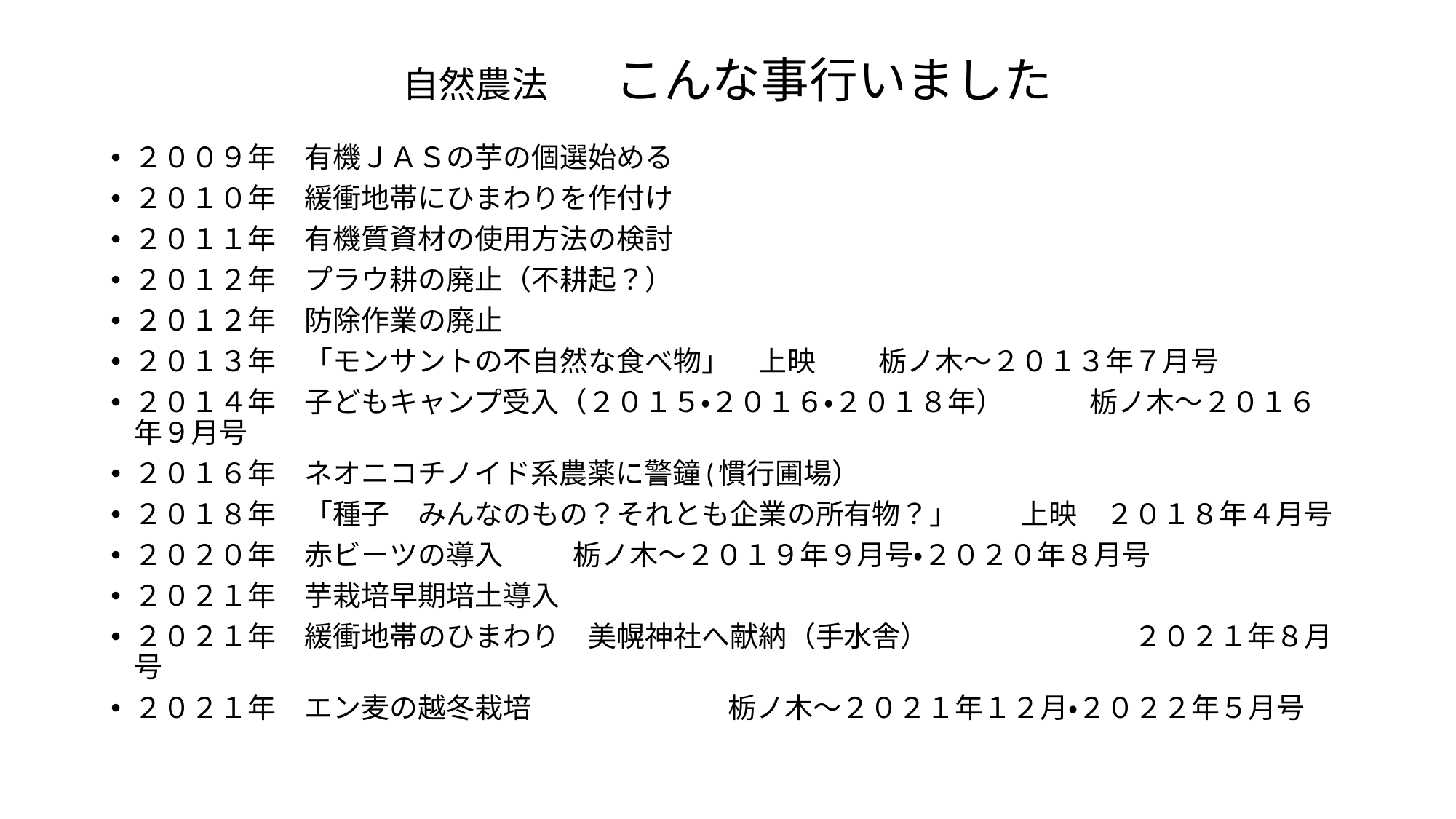

# 自然農法　こんな事行いました
２００９年　有機ＪＡＳの芋の個選始める
２０１０年　緩衝地帯にひまわりを作付け
２０１１年　有機質資材の使用方法の検討
２０１２年　プラウ耕の廃止（不耕起？）
２０１２年　防除作業の廃止
２０１３年　「モンサントの不自然な食べ物」　上映		  栃ノ木～２０１３年７月号
２０１４年　子どもキャンプ受入（２０１５・２０１６・２０１８年）　　　栃ノ木～２０１６年９月号
２０１６年　ネオニコチノイド系農薬に警鐘(慣行圃場）
２０１８年　「種子　みんなのもの？それとも企業の所有物？」　　 上映　２０１８年４月号
２０２０年　赤ビーツの導入			栃ノ木～２０１９年９月号・２０２０年８月号
２０２１年　芋栽培早期培土導入
２０２１年　緩衝地帯のひまわり　美幌神社へ献納（手水舎） 　　　　　　　２０２１年８月号
２０２１年　エン麦の越冬栽培		　　　　　  栃ノ木～２０２１年１２月・２０２２年５月号